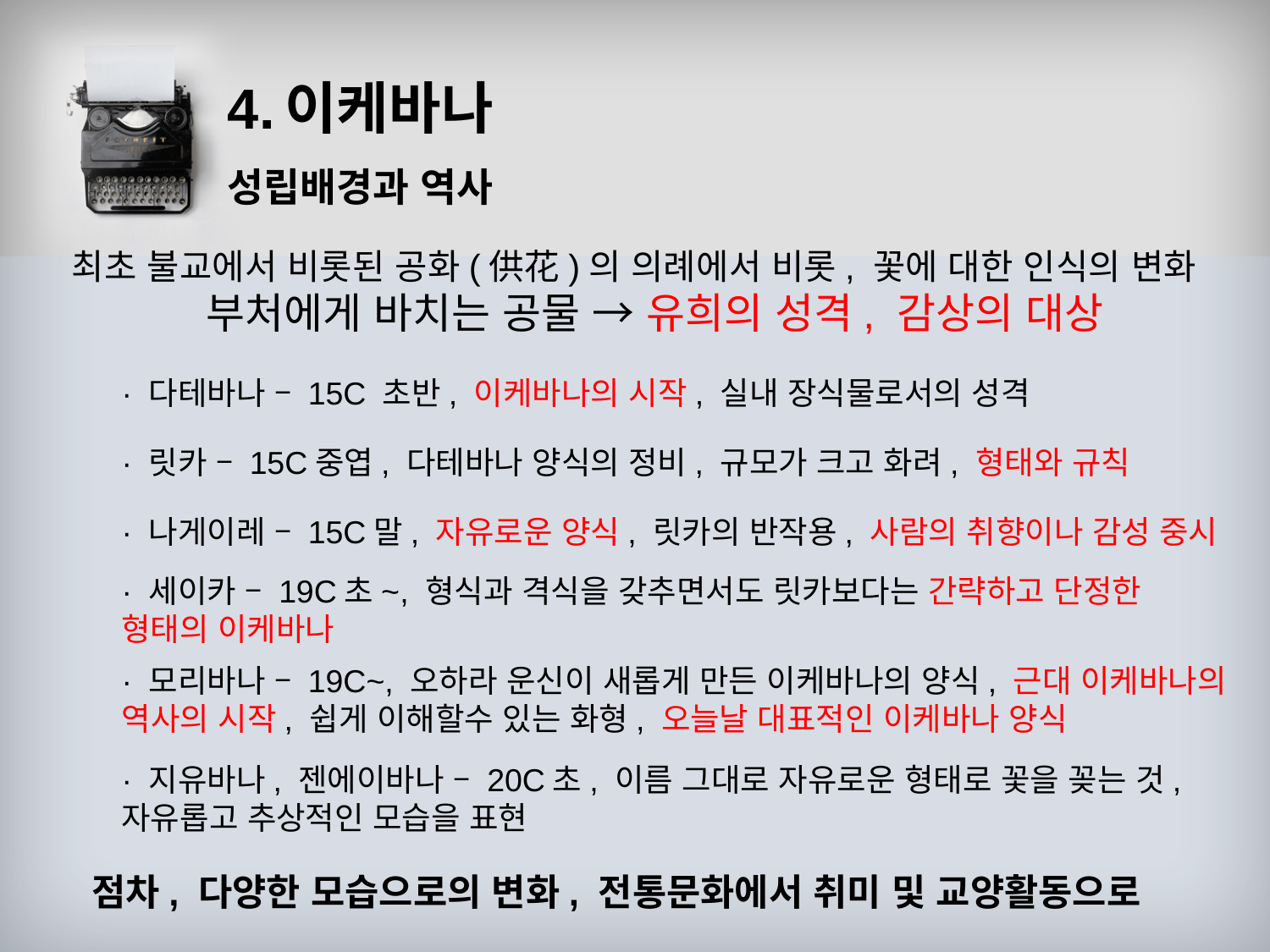

# 4.이케바나
성립배경과 역사
최초 불교에서 비롯된 공화(供花)의 의례에서 비롯, 꽃에 대한 인식의 변화
부처에게 바치는 공물 → 유희의 성격, 감상의 대상

· 다테바나 – 15C 초반, 이케바나의 시작, 실내 장식물로서의 성격
· 릿카 – 15C중엽, 다테바나 양식의 정비, 규모가 크고 화려, 형태와 규칙
· 나게이레 – 15C말, 자유로운 양식, 릿카의 반작용, 사람의 취향이나 감성 중시
· 세이카 – 19C초~, 형식과 격식을 갖추면서도 릿카보다는 간략하고 단정한 형태의 이케바나

· 모리바나 – 19C~, 오하라 운신이 새롭게 만든 이케바나의 양식, 근대 이케바나의 역사의 시작, 쉽게 이해할수 있는 화형, 오늘날 대표적인 이케바나 양식

· 지유바나, 젠에이바나 – 20C초, 이름 그대로 자유로운 형태로 꽃을 꽂는 것, 자유롭고 추상적인 모습을 표현

점차, 다양한 모습으로의 변화, 전통문화에서 취미 및 교양활동으로